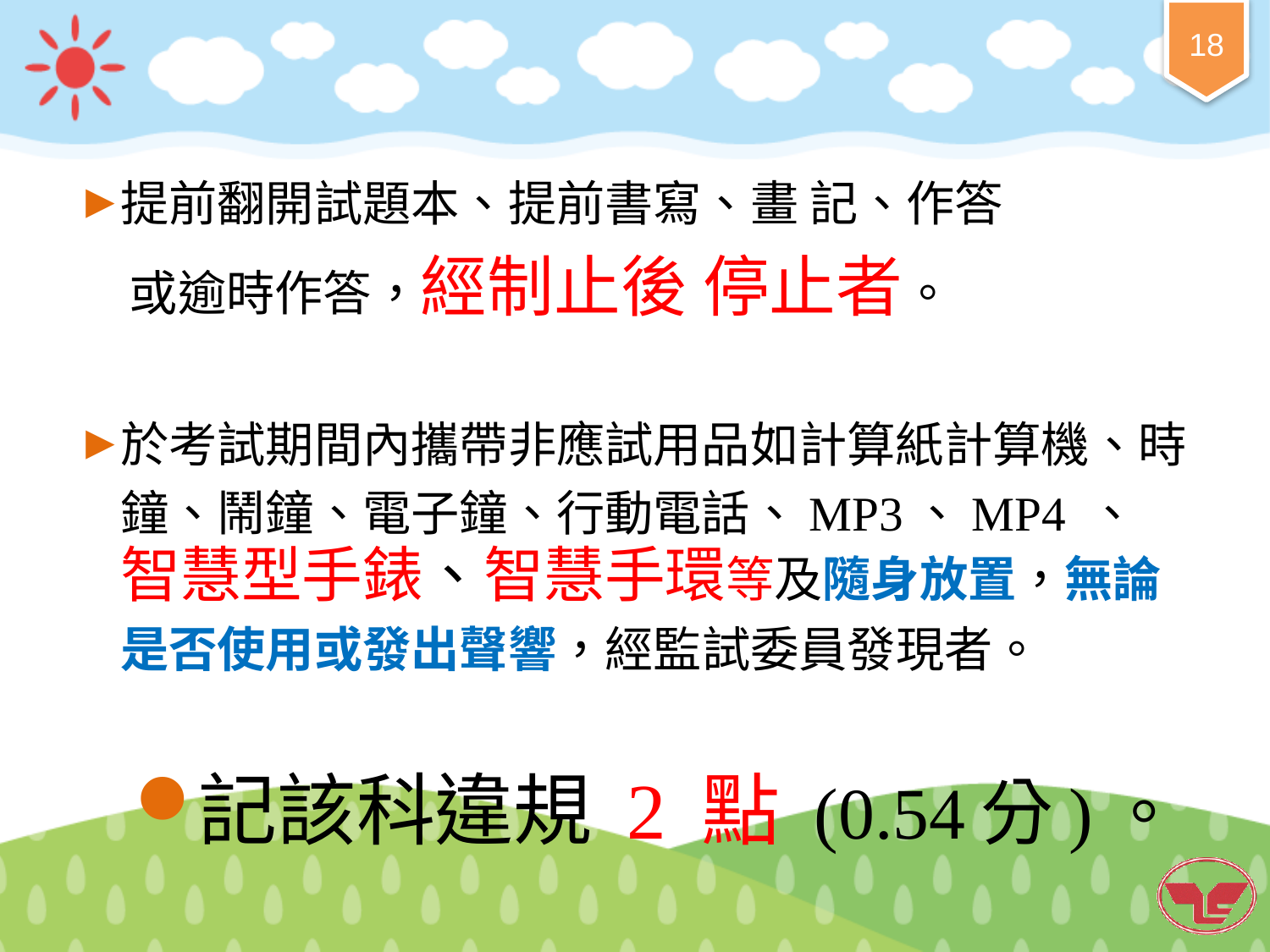

提前翻開試題本、提前書寫、畫 記、作答
    或逾時作答，經制止後 停止者。

於考試期間內攜帶非應試用品如計算紙計算機、時鐘、鬧鐘、電子鐘、行動電話、MP3、MP4 、智慧型手錶、智慧手環等及隨身放置，無論是否使用或發出聲響，經監試委員發現者。

記該科違規 2 點 (0.54分)。